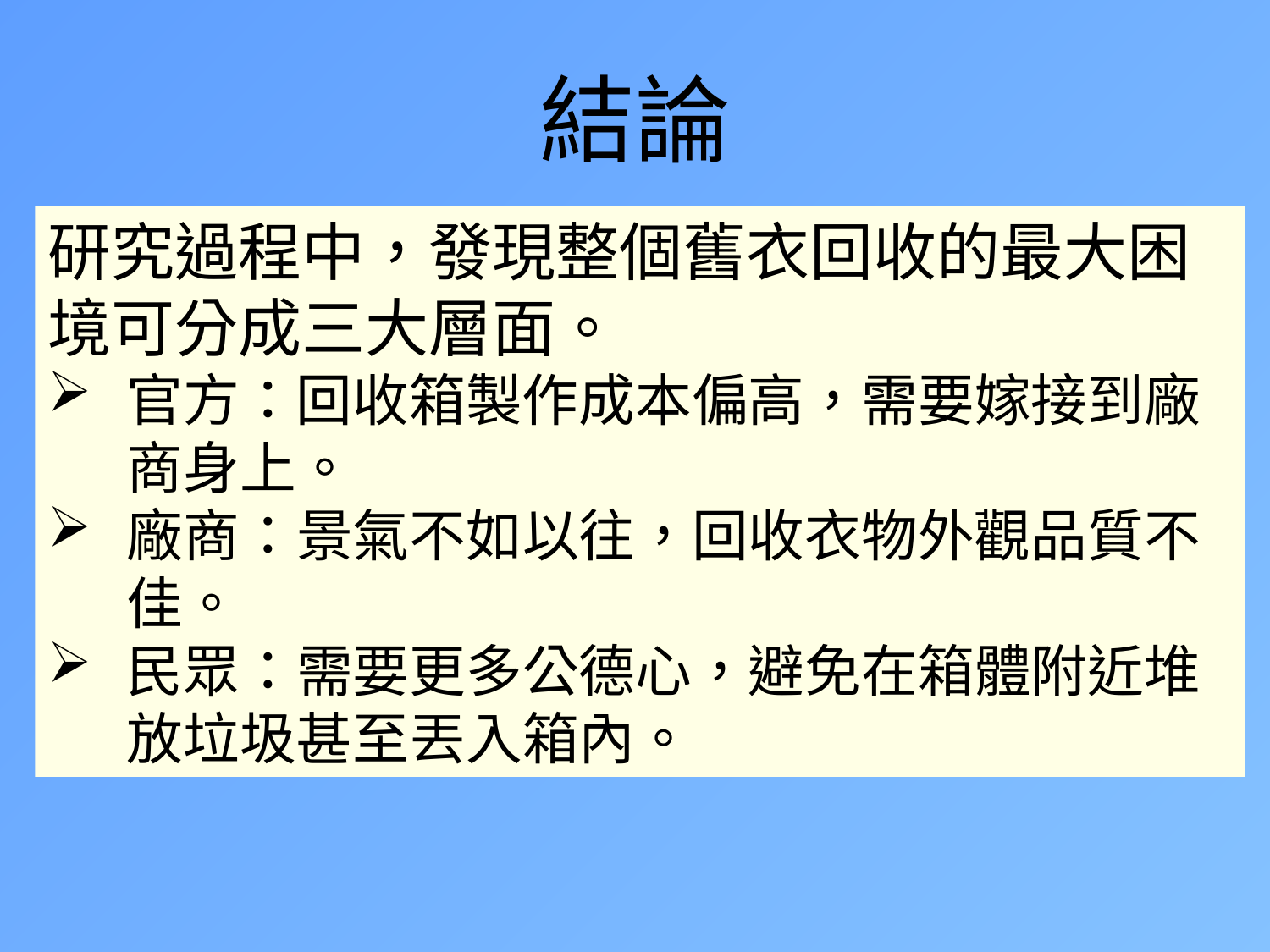

# 結論
研究過程中，發現整個舊衣回收的最大困境可分成三大層面。
官方：回收箱製作成本偏高，需要嫁接到廠商身上。
廠商：景氣不如以往，回收衣物外觀品質不佳。
民眾：需要更多公德心，避免在箱體附近堆放垃圾甚至丟入箱內。